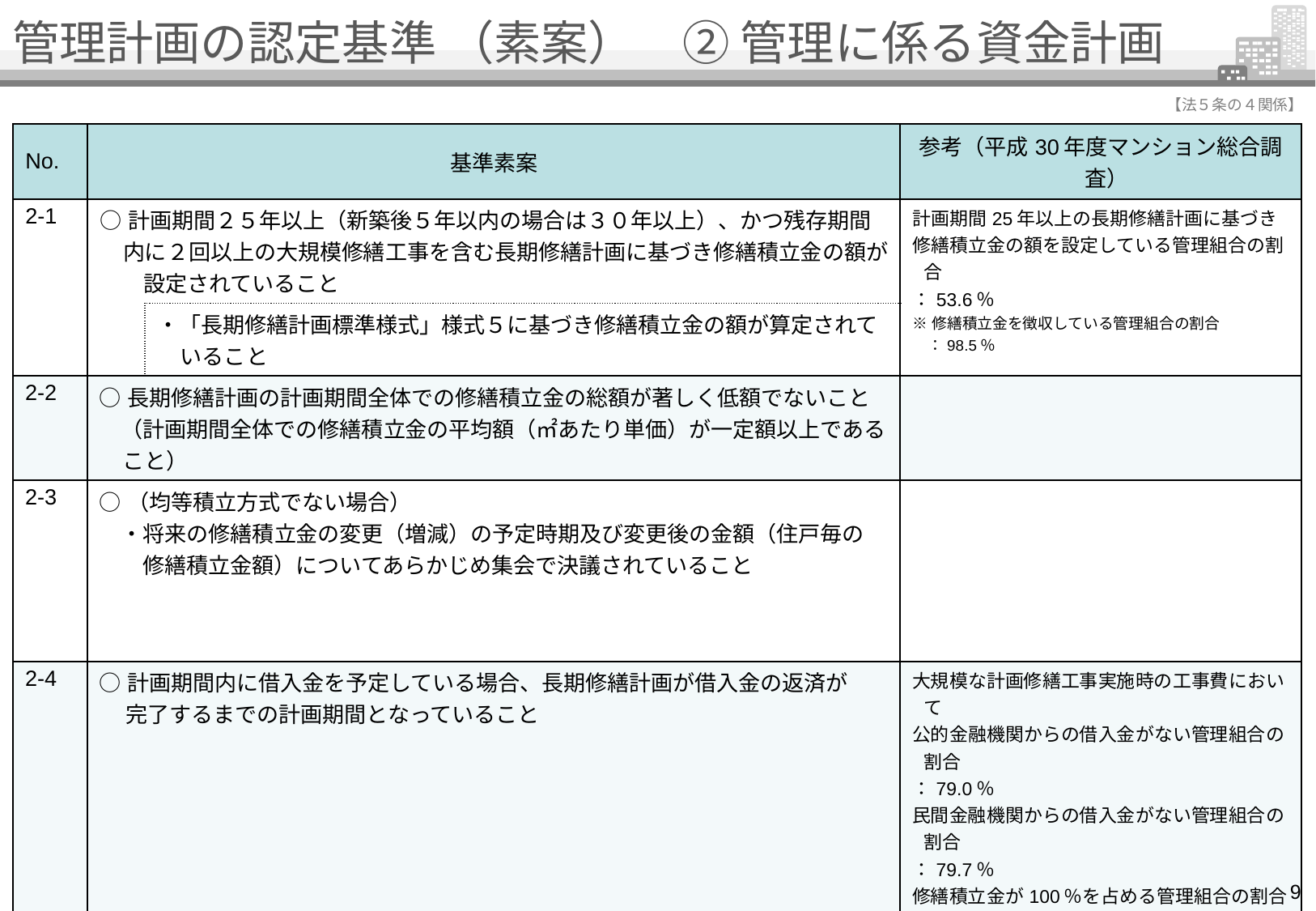

# 管理計画の認定基準 （素案）　② 管理に係る資金計画
【法５条の４関係】
| No. | 基準素案 |  | 参考（平成30年度マンション総合調査） |
| --- | --- | --- | --- |
| 2-1 | ○計画期間２５年以上（新築後５年以内の場合は３０年以上）、かつ残存期間内に２回以上の大規模修繕工事を含む長期修繕計画に基づき修繕積立金の額が 　　設定されていること |  | 計画期間25年以上の長期修繕計画に基づき 修繕積立金の額を設定している管理組合の割合 ：53.6％ ※修繕積立金を徴収している管理組合の割合 　：98.5％ |
|  |  | ・「長期修繕計画標準様式」様式５に基づき修繕積立金の額が算定されていること |  |
| 2-2 | ○長期修繕計画の計画期間全体での修繕積立金の総額が著しく低額でないこと 　（計画期間全体での修繕積立金の平均額（㎡あたり単価）が一定額以上であること） |  |  |
| 2-3 | ○（均等積立方式でない場合） 　・将来の修繕積立金の変更（増減）の予定時期及び変更後の金額（住戸毎の 　　修繕積立金額）についてあらかじめ集会で決議されていること |  |  |
| 2-4 | ○計画期間内に借入金を予定している場合、長期修繕計画が借入金の返済が 　 完了するまでの計画期間となっていること |  | 大規模な計画修繕工事実施時の工事費において 公的金融機関からの借入金がない管理組合の割合 ：79.0％ 民間金融機関からの借入金がない管理組合の割合 ：79.7％ 修繕積立金が100％を占める管理組合の割合 ：72.3％ |
9